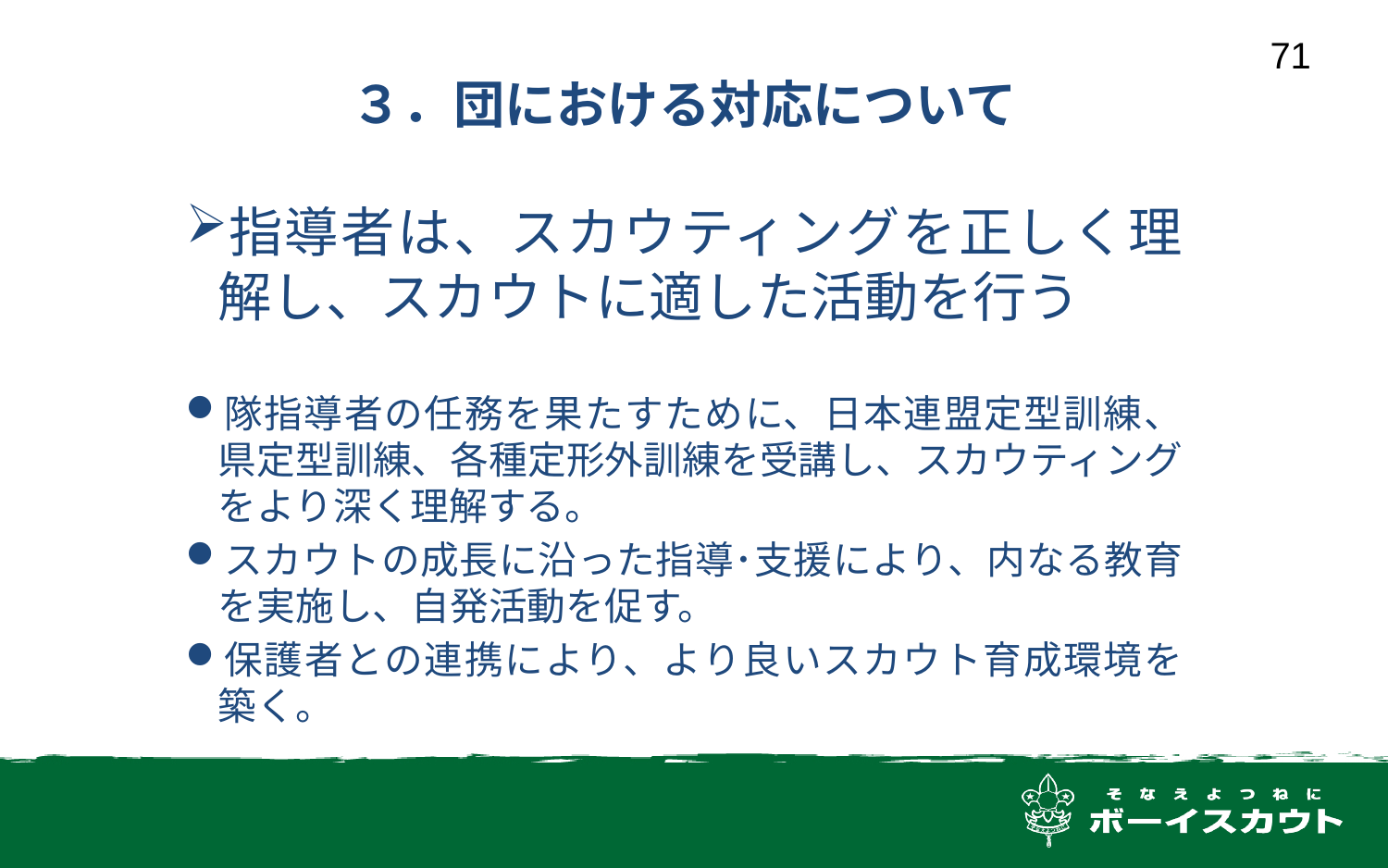

３．団における対応について
71
指導者は、スカウティングを正しく理解し、スカウトに適した活動を行う

隊指導者の任務を果たすために、日本連盟定型訓練、県定型訓練、各種定形外訓練を受講し、スカウティングをより深く理解する。
スカウトの成長に沿った指導･支援により、内なる教育を実施し、自発活動を促す。
保護者との連携により、より良いスカウト育成環境を築く。